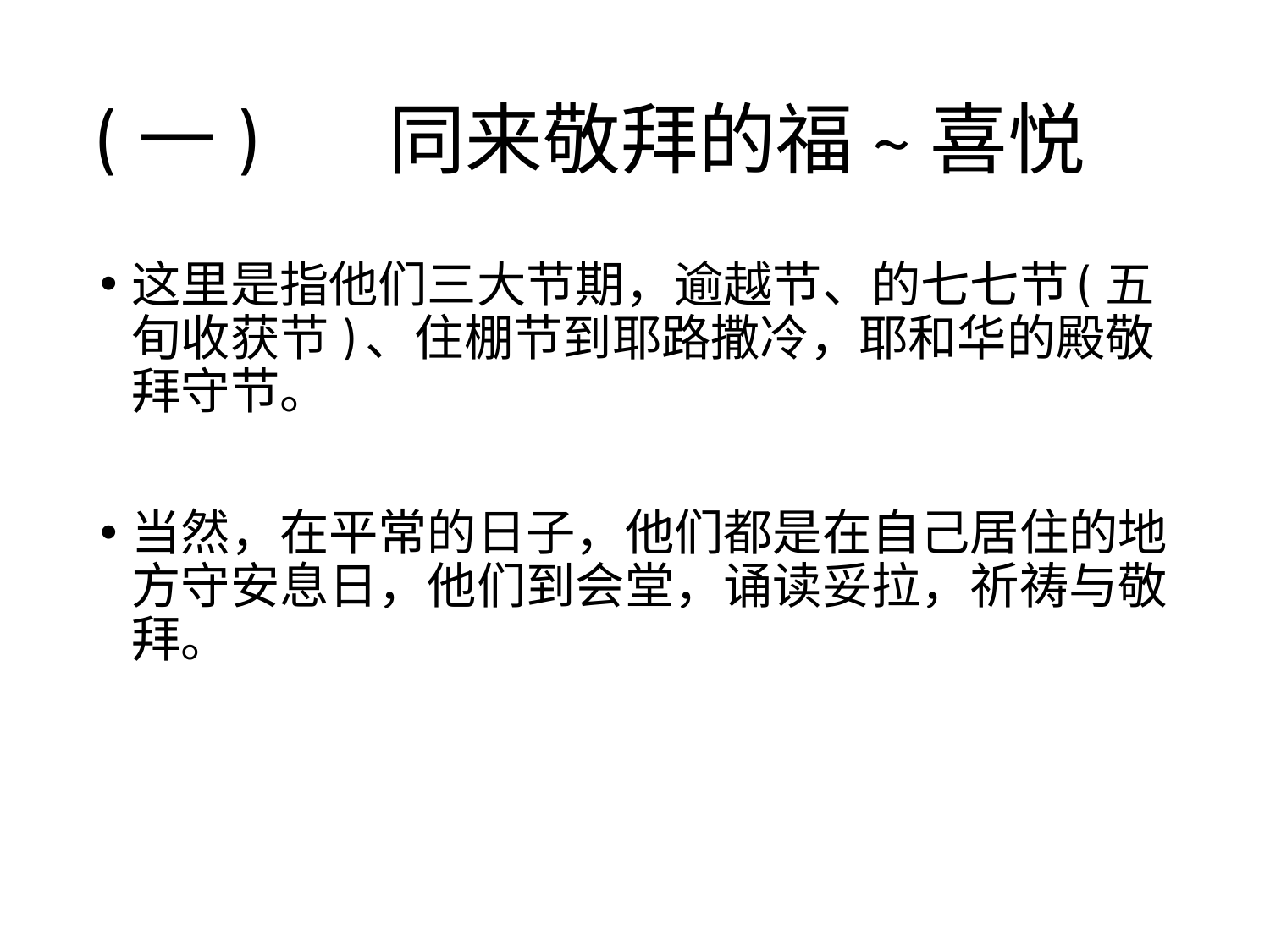

# (一)	 同来敬拜的福~喜悦
这里是指他们三大节期，逾越节、的七七节(五旬收获节)、住棚节到耶路撒冷，耶和华的殿敬拜守节。

当然，在平常的日子，他们都是在自己居住的地方守安息日，他们到会堂，诵读妥拉，祈祷与敬拜。